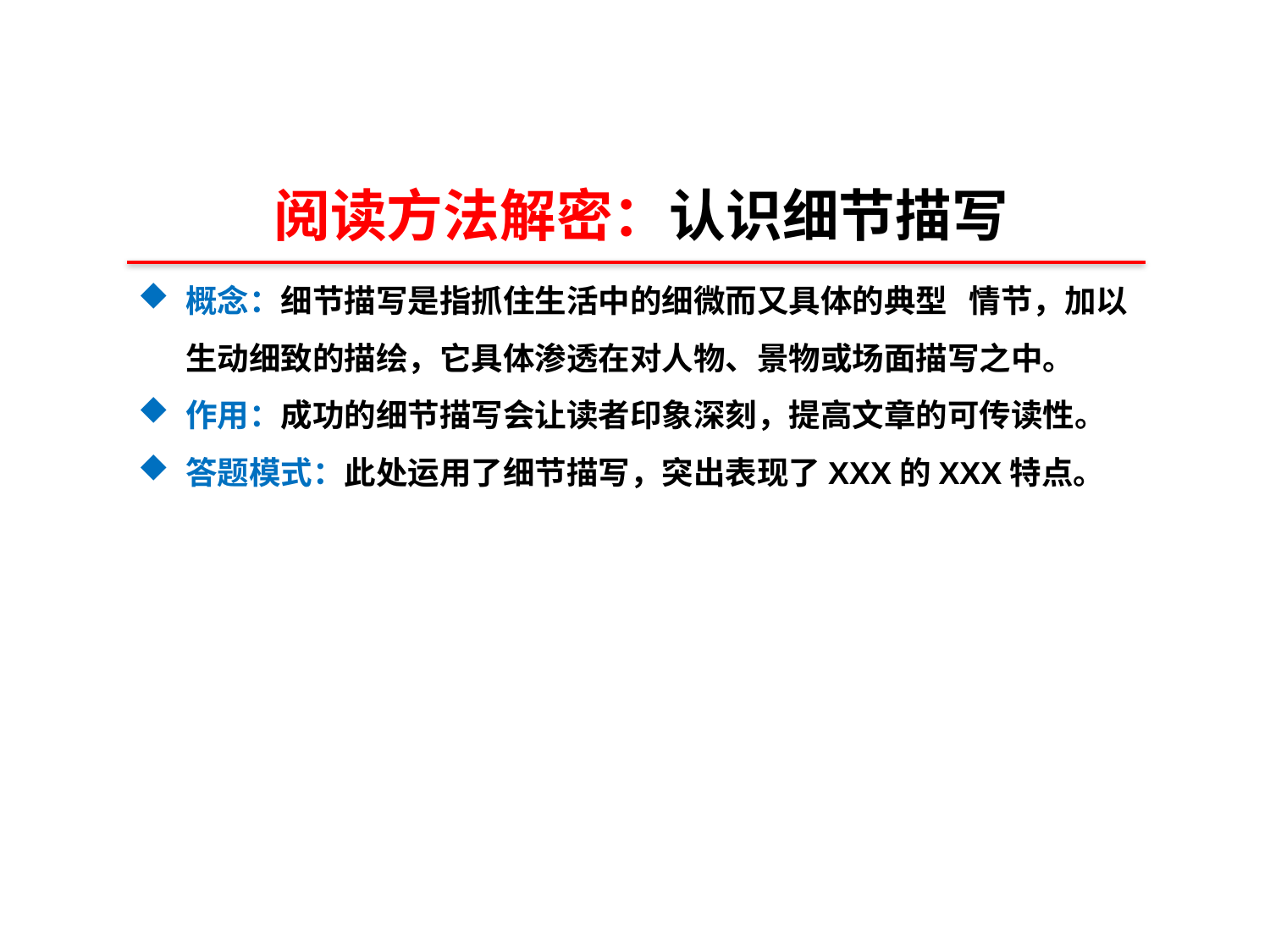

阅读方法解密：认识细节描写
概念：细节描写是指抓住生活中的细微而又具体的典型   情节，加以生动细致的描绘，它具体渗透在对人物、景物或场面描写之中。
作用：成功的细节描写会让读者印象深刻，提高文章的可传读性。
答题模式：此处运用了细节描写，突出表现了XXX的XXX特点。